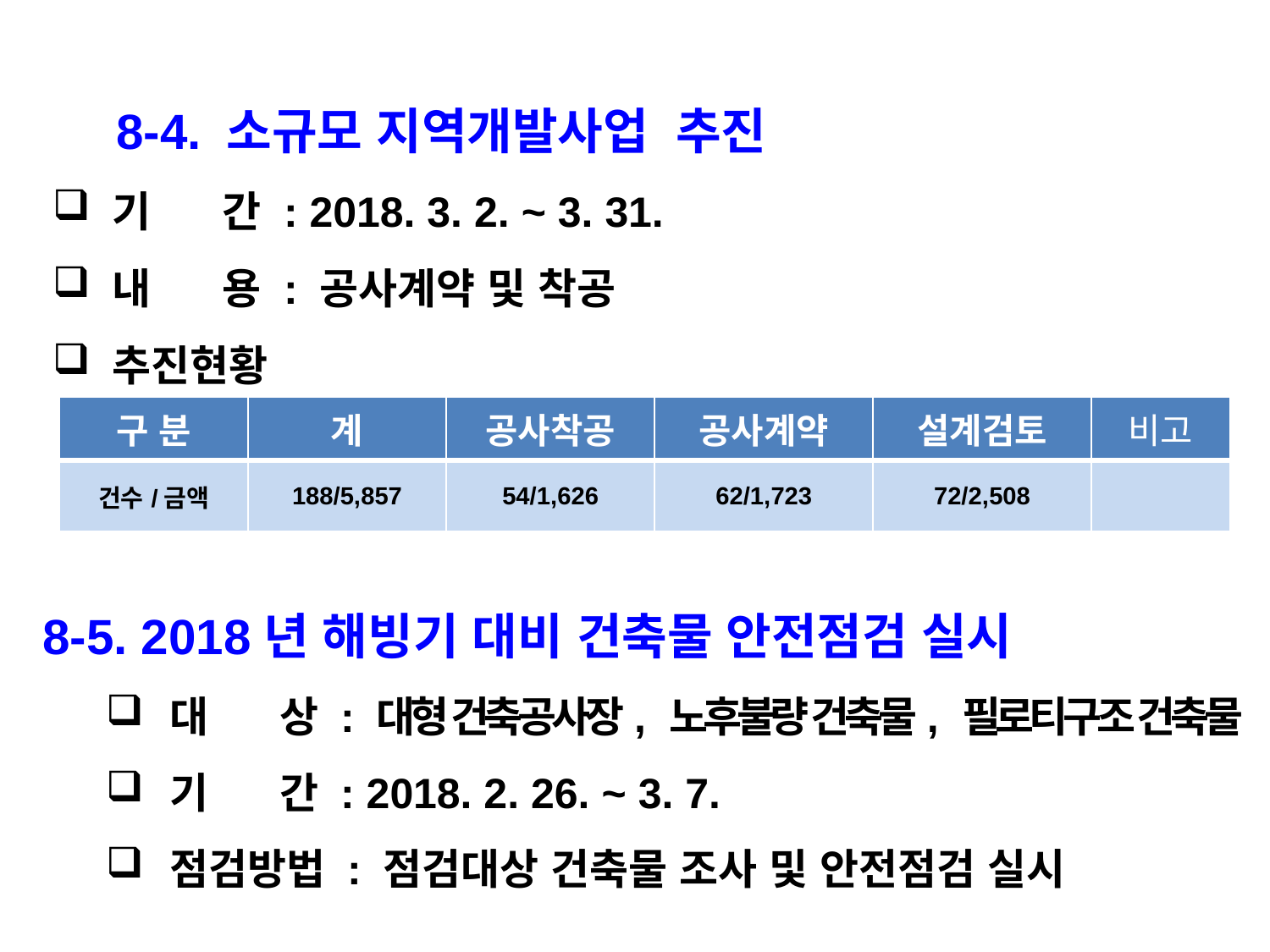

8-4. 소규모 지역개발사업  추진
 기      간 : 2018. 3. 2. ~ 3. 31.
 내      용 : 공사계약 및 착공
 추진현황
| 구 분 | 계 | 공사착공 | 공사계약 | 설계검토 | 비고 |
| --- | --- | --- | --- | --- | --- |
| 건수/금액 | 188/5,857 | 54/1,626 | 62/1,723 | 72/2,508 |  |
8-5. 2018년 해빙기 대비 건축물 안전점검 실시
대      상 : 대형 건축공사장,  노후불량 건축물,  필로티구조 건축물
기      간 : 2018. 2. 26. ~ 3. 7.
점검방법 : 점검대상 건축물 조사 및 안전점검 실시